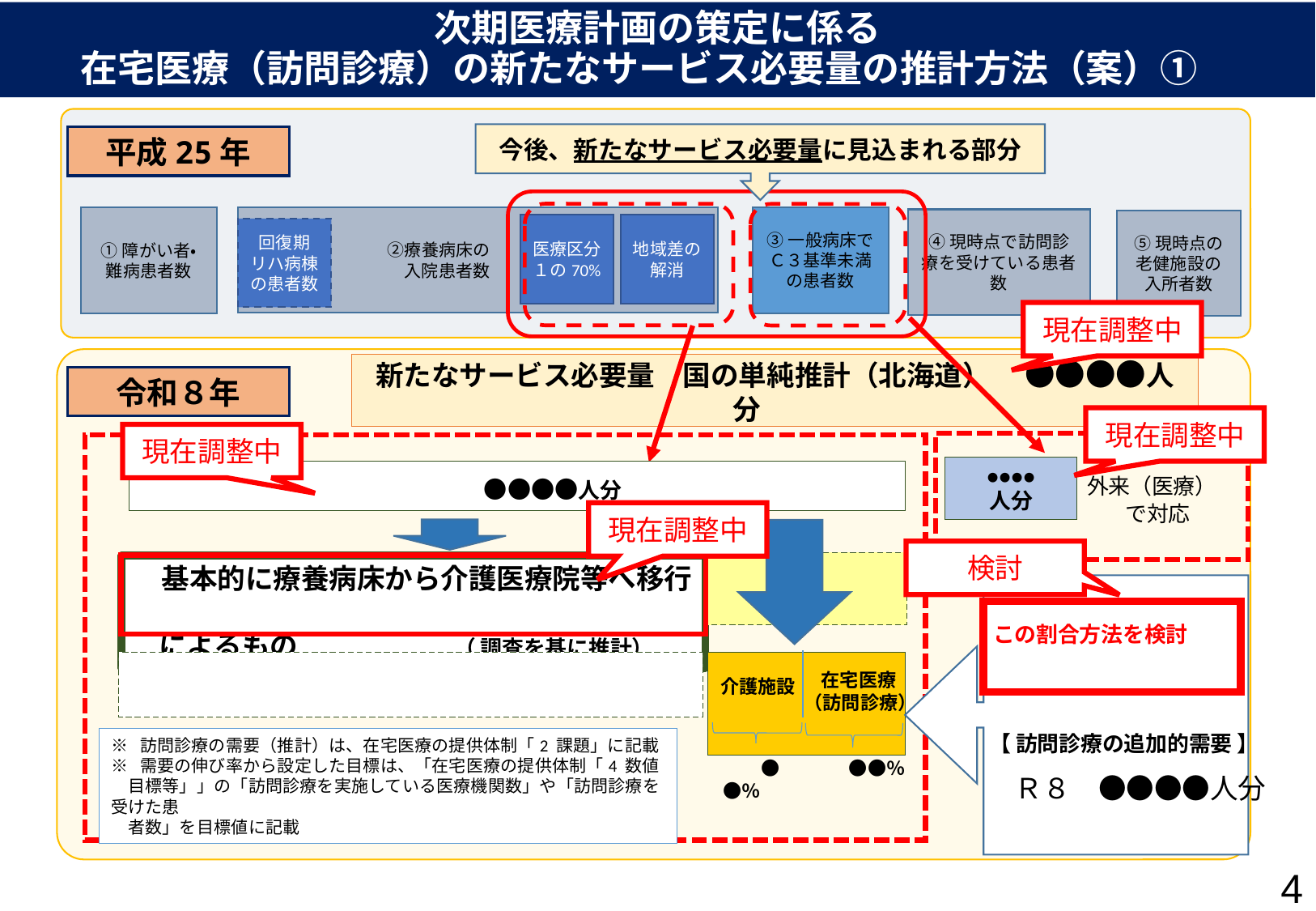

次期医療計画の策定に係る
在宅医療（訪問診療）の新たなサービス必要量の推計方法（案）①

今後、新たなサービス必要量に見込まれる部分
平成25年
　　　　　　　　②療養病床の
　　　　　　　　　入院患者数
①障がい者・難病患者数
③一般病床でＣ３基準未満の患者数
④現時点で訪問診療を受けている患者数
⑤現時点の老健施設の入所者数
医療区分１の70%
地域差の解消
回復期
リハ病棟の患者数

現在調整中

新たなサービス必要量　国の単純推計（北海道）　 ●●●●人分
令和８年
現在調整中
現在調整中

　　　　　外来（医療）
　　　　　　　 　で対応

●●●●
人分
　　　　　　　　　　　●●●●人分
現在調整中

検討

　基本的に療養病床から介護医療院等へ移行
   によるもの　　　　　　　　　　（ 調査を基に推計）

この割合方法を検討

   在宅医療
（訪問診療）
介護施設

【 訪問診療の追加的需要 】

   Ｒ８　●●●●人分
※  訪問診療の需要（推計）は、在宅医療の提供体制「2 課題」に記載
※  需要の伸び率から設定した目標は、「在宅医療の提供体制「4 数値
　目標等」」の「訪問診療を実施している医療機関数」や「訪問診療を受けた患
　者数」を目標値に記載
　　●●％
　●●％
4